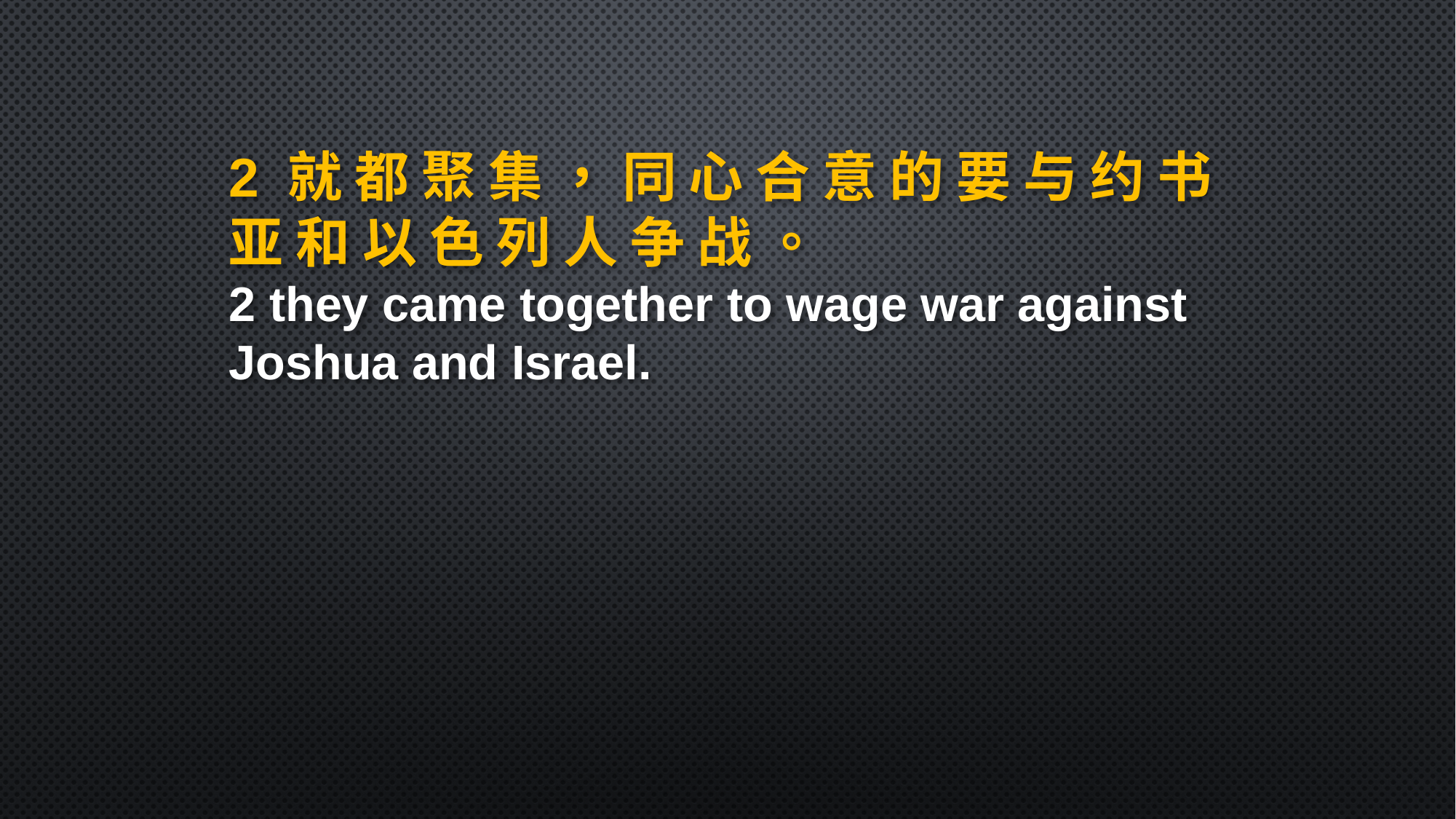

2 就 都 聚 集 ， 同 心 合 意 的 要 与 约 书 亚 和 以 色 列 人 争 战 。
2 they came together to wage war against Joshua and Israel.